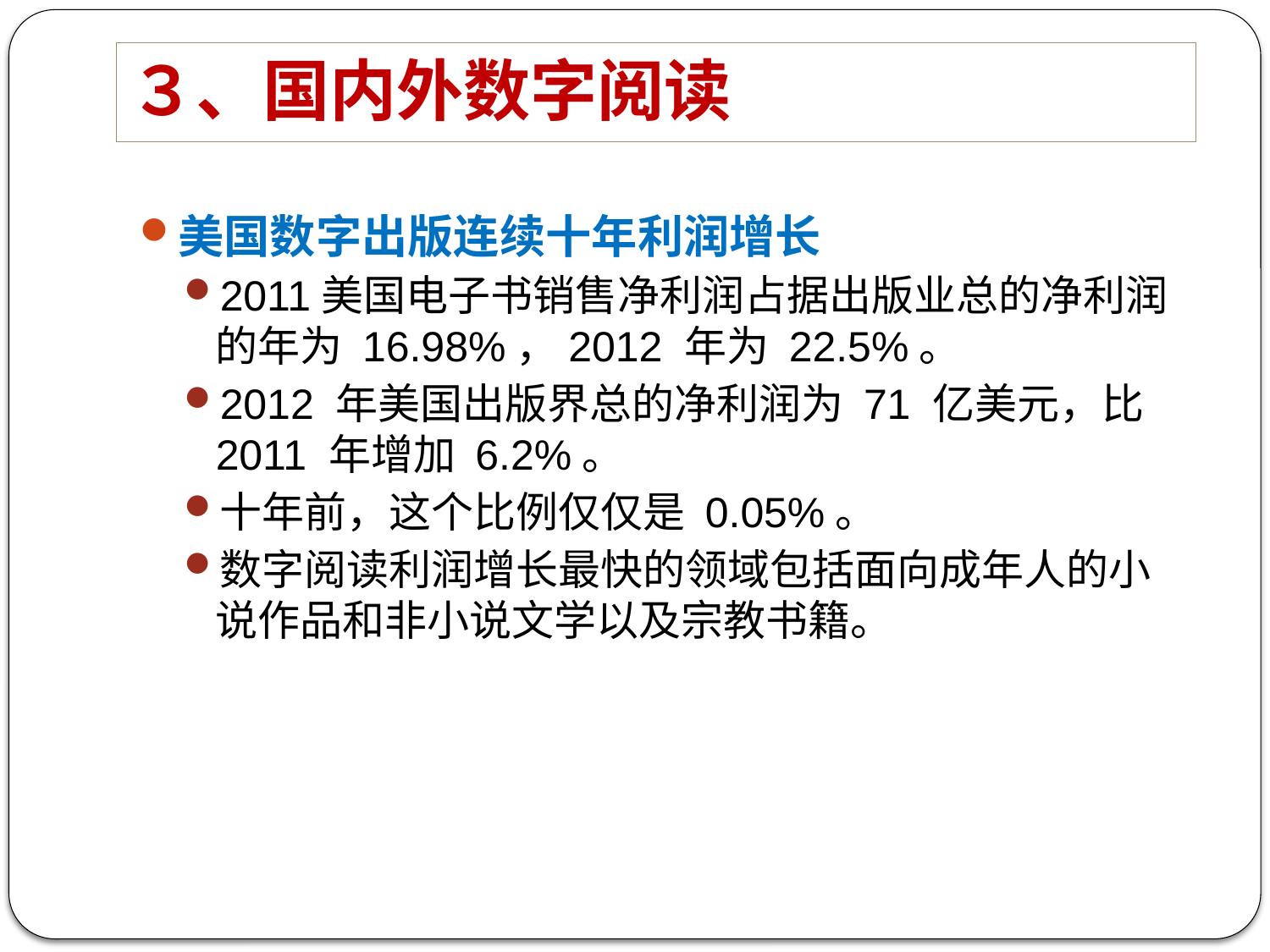

# ３、国内外数字阅读
美国数字出版连续十年利润增长
2011美国电子书销售净利润占据出版业总的净利润的年为 16.98%，2012 年为 22.5%。
2012 年美国出版界总的净利润为 71 亿美元，比 2011 年增加 6.2%。
十年前，这个比例仅仅是 0.05%。
数字阅读利润增长最快的领域包括面向成年人的小说作品和非小说文学以及宗教书籍。